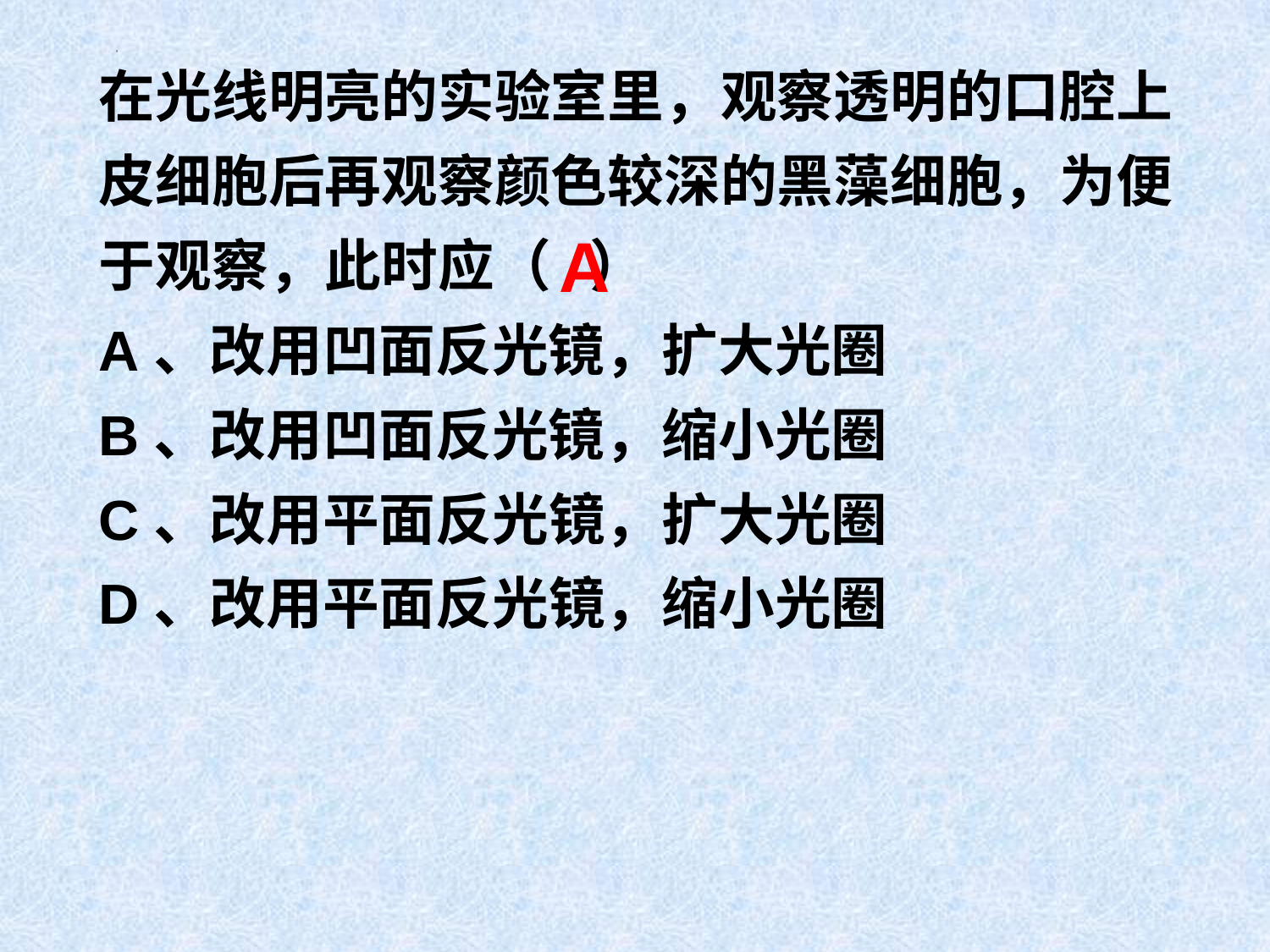

在光线明亮的实验室里，观察透明的口腔上皮细胞后再观察颜色较深的黑藻细胞，为便于观察，此时应（   ）
A、改用凹面反光镜，扩大光圈
B、改用凹面反光镜，缩小光圈
C、改用平面反光镜，扩大光圈
D、改用平面反光镜，缩小光圈

 A